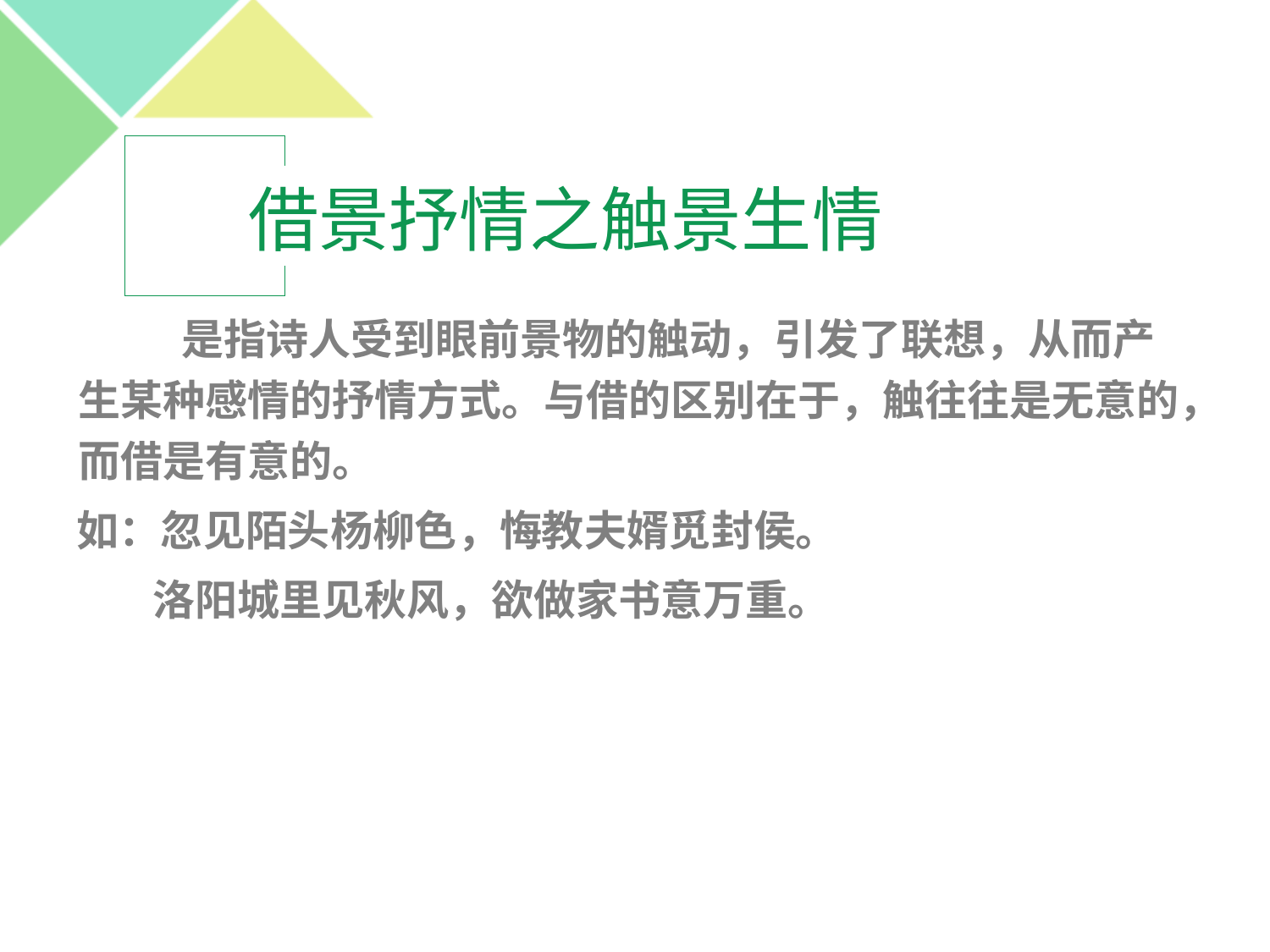

借景抒情之触景生情
          是指诗人受到眼前景物的触动，引发了联想，从而产生某种感情的抒情方式。与借的区别在于，触往往是无意的，而借是有意的。
如：忽见陌头杨柳色，悔教夫婿觅封侯。
       洛阳城里见秋风，欲做家书意万重。